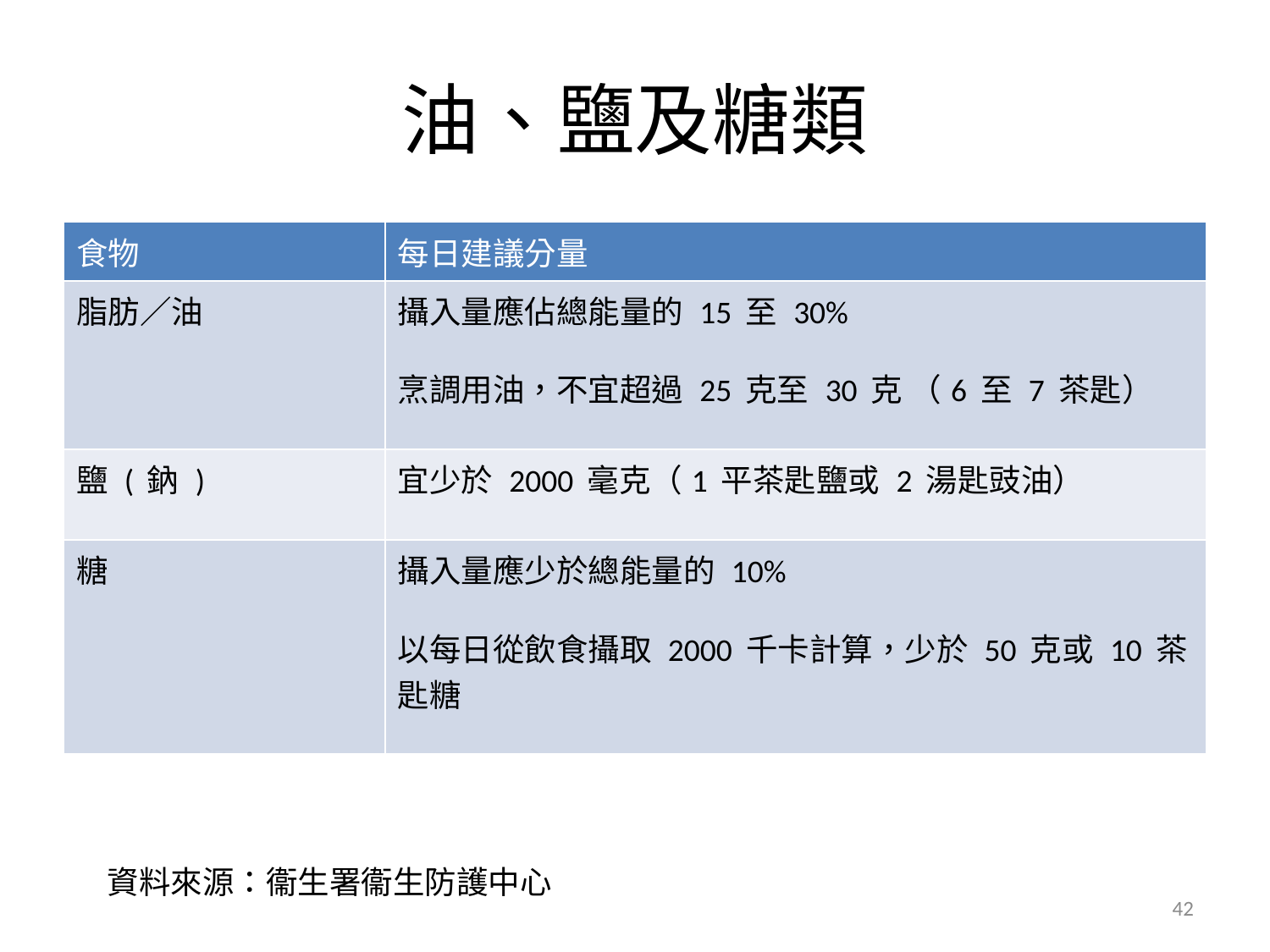

# 油、鹽及糖類
| 食物 | 每日建議分量 |
| --- | --- |
| 脂肪／油 | 攝入量應佔總能量的 15 至 30% 烹調用油，不宜超過 25 克至 30 克 （6 至 7 茶匙） |
| 鹽 ( 鈉 ) | 宜少於 2000 毫克（1 平茶匙鹽或 2 湯匙豉油） |
| 糖 | 攝入量應少於總能量的 10% 以每日從飲食攝取 2000 千卡計算，少於 50 克或 10 茶匙糖 |
資料來源：衞生署衞生防護中心
42